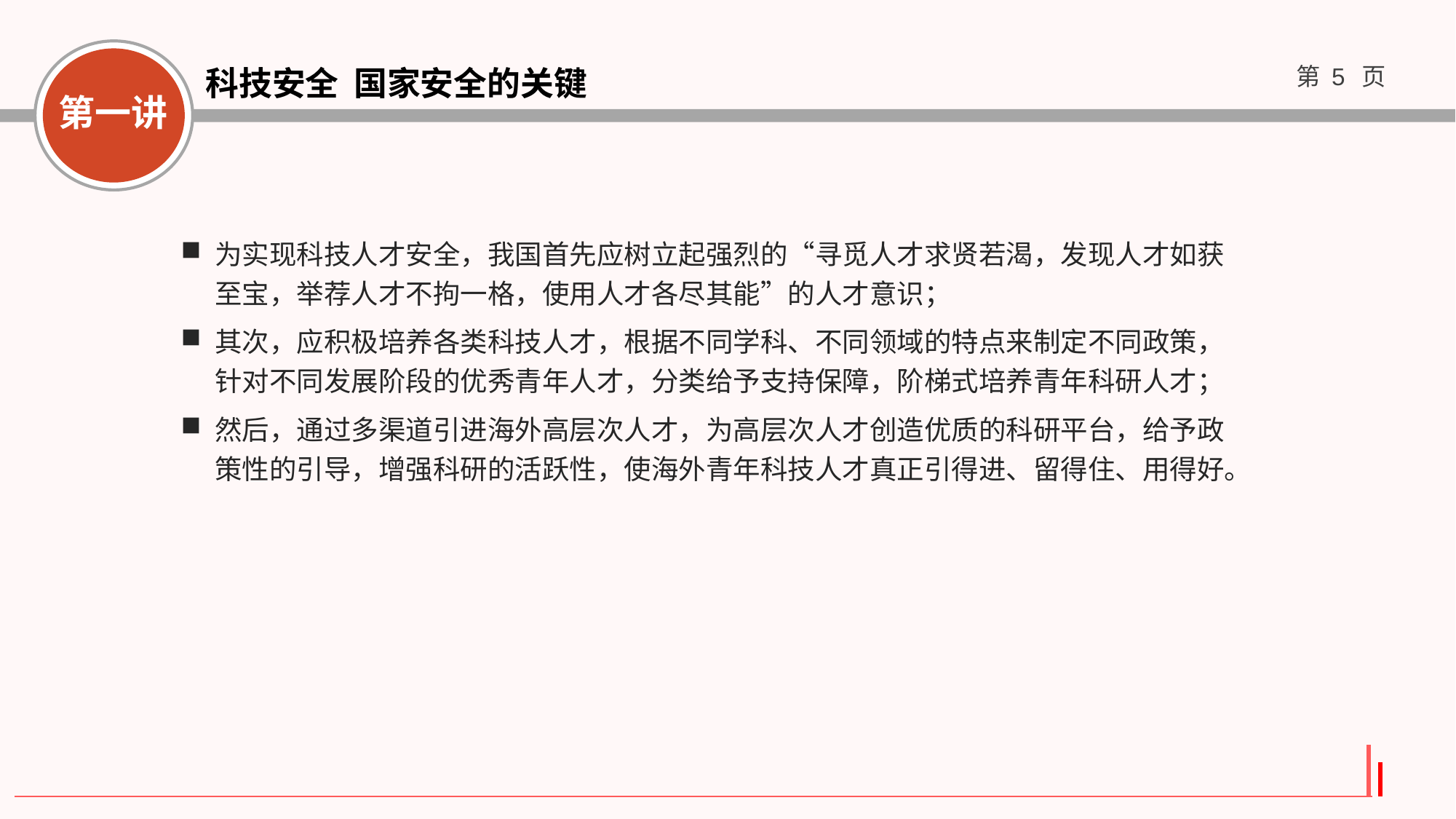

为实现科技人才安全，我国首先应树立起强烈的“寻觅人才求贤若渴，发现人才如获至宝，举荐人才不拘一格，使用人才各尽其能”的人才意识；
其次，应积极培养各类科技人才，根据不同学科、不同领域的特点来制定不同政策，针对不同发展阶段的优秀青年人才，分类给予支持保障，阶梯式培养青年科研人才；
然后，通过多渠道引进海外高层次人才，为高层次人才创造优质的科研平台，给予政策性的引导，增强科研的活跃性，使海外青年科技人才真正引得进、留得住、用得好。